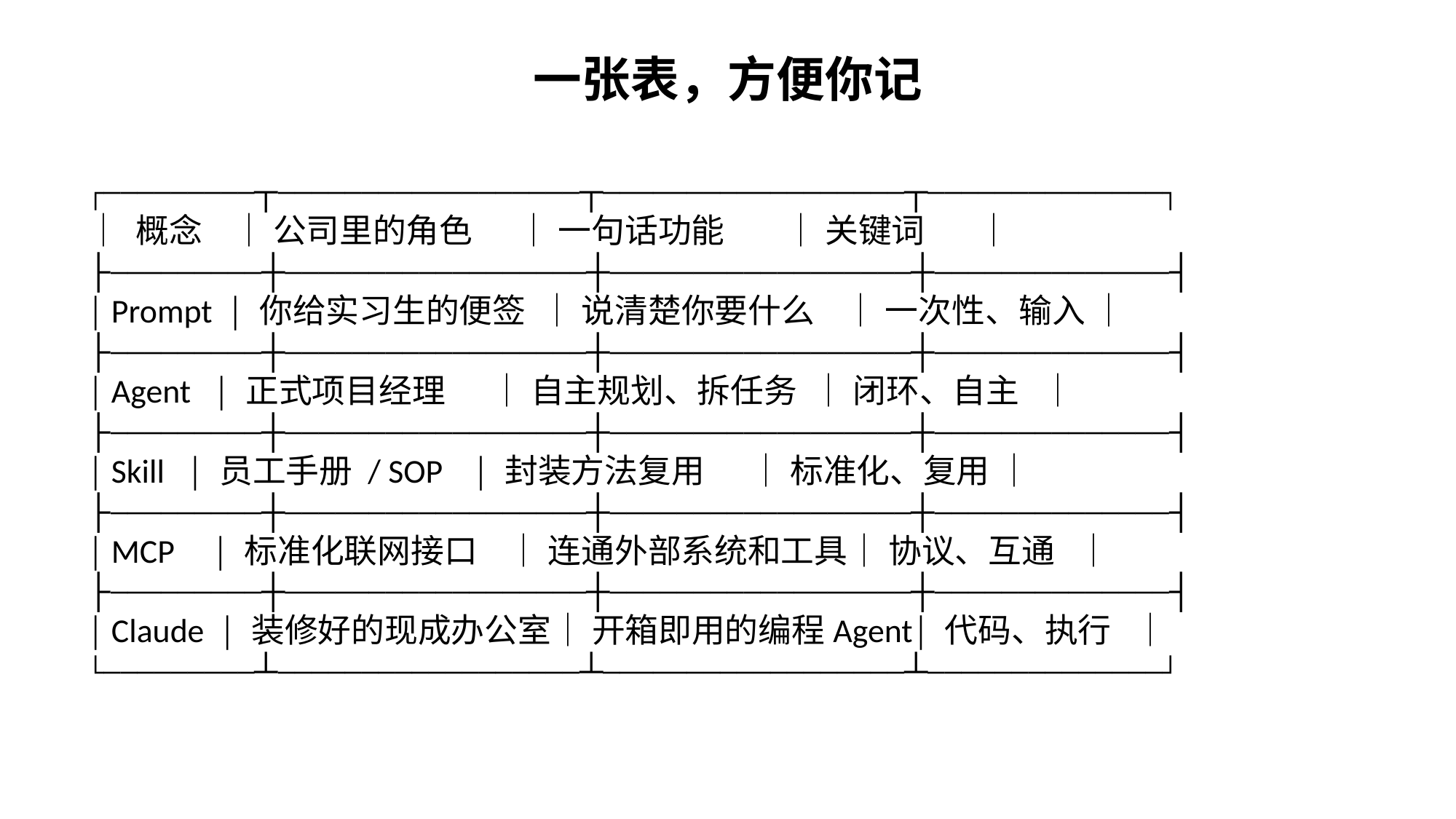

一张表，方便你记
┌─────────┬──────────────────┬──────────────────┬──────────────┐
│ 概念    │ 公司里的角色      │ 一句话功能        │ 关键词       │
├─────────┼──────────────────┼──────────────────┼──────────────┤
│ Prompt  │ 你给实习生的便签  │ 说清楚你要什么    │ 一次性、输入 │
├─────────┼──────────────────┼──────────────────┼──────────────┤
│ Agent   │ 正式项目经理      │ 自主规划、拆任务  │ 闭环、自主   │
├─────────┼──────────────────┼──────────────────┼──────────────┤
│ Skill   │ 员工手册 / SOP    │ 封装方法复用      │ 标准化、复用 │
├─────────┼──────────────────┼──────────────────┼──────────────┤
│ MCP     │ 标准化联网接口    │ 连通外部系统和工具│ 协议、互通   │
├─────────┼──────────────────┼──────────────────┼──────────────┤
│ Claude  │ 装修好的现成办公室│ 开箱即用的编程Agent│ 代码、执行   │
└─────────┴──────────────────┴──────────────────┴──────────────┘